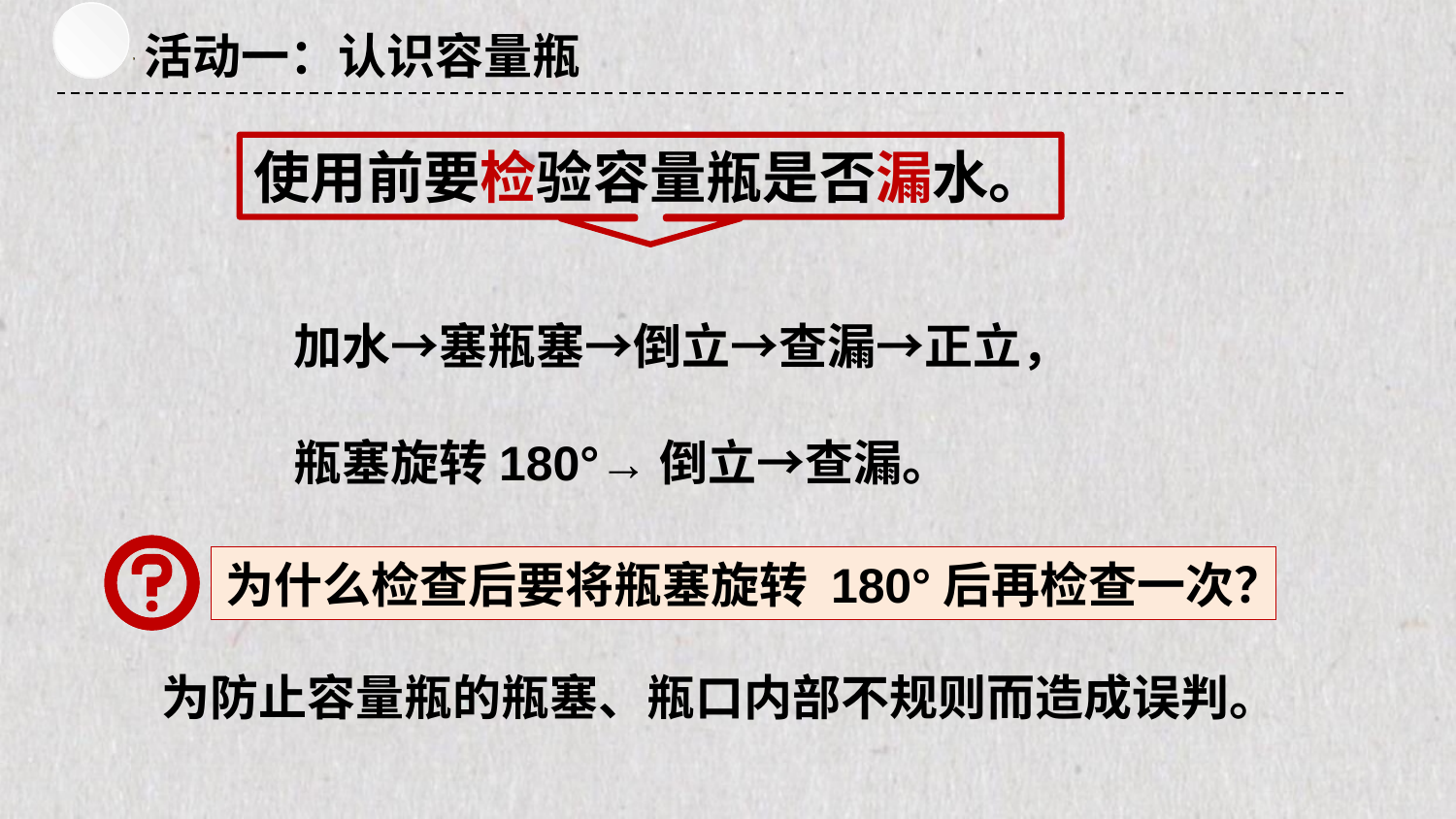

活动一：认识容量瓶
使用前要检验容量瓶是否漏水。
加水→塞瓶塞→倒立→查漏→正立，瓶塞旋转180°→倒立→查漏。

为什么检查后要将瓶塞旋转 180°后再检查一次？
为防止容量瓶的瓶塞、瓶口内部不规则而造成误判。